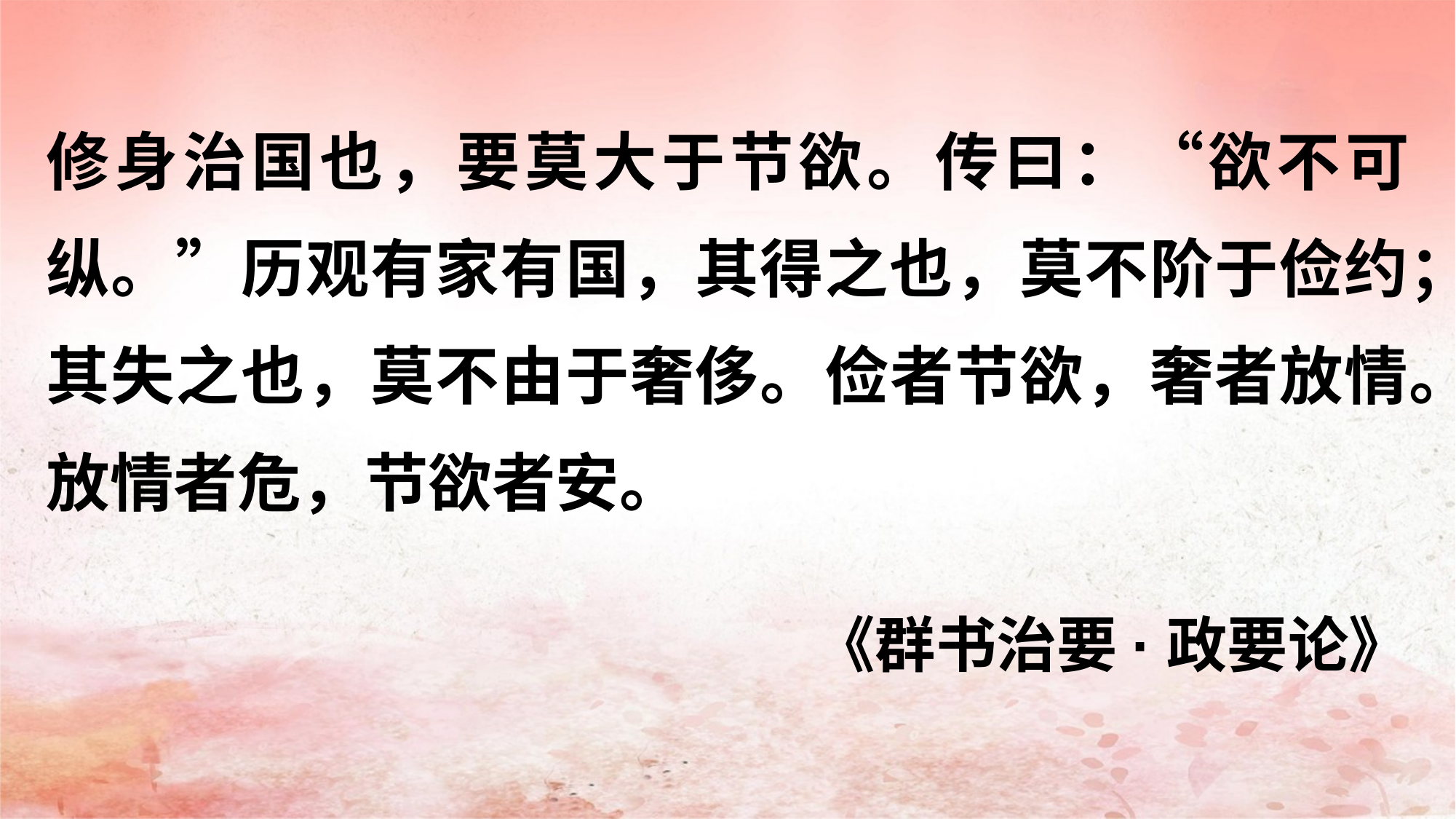

修身治国也，要莫大于节欲。传曰：“欲不可纵。”历观有家有国，其得之也，莫不阶于俭约；其失之也，莫不由于奢侈。俭者节欲，奢者放情。放情者危，节欲者安。
《群书治要·政要论》